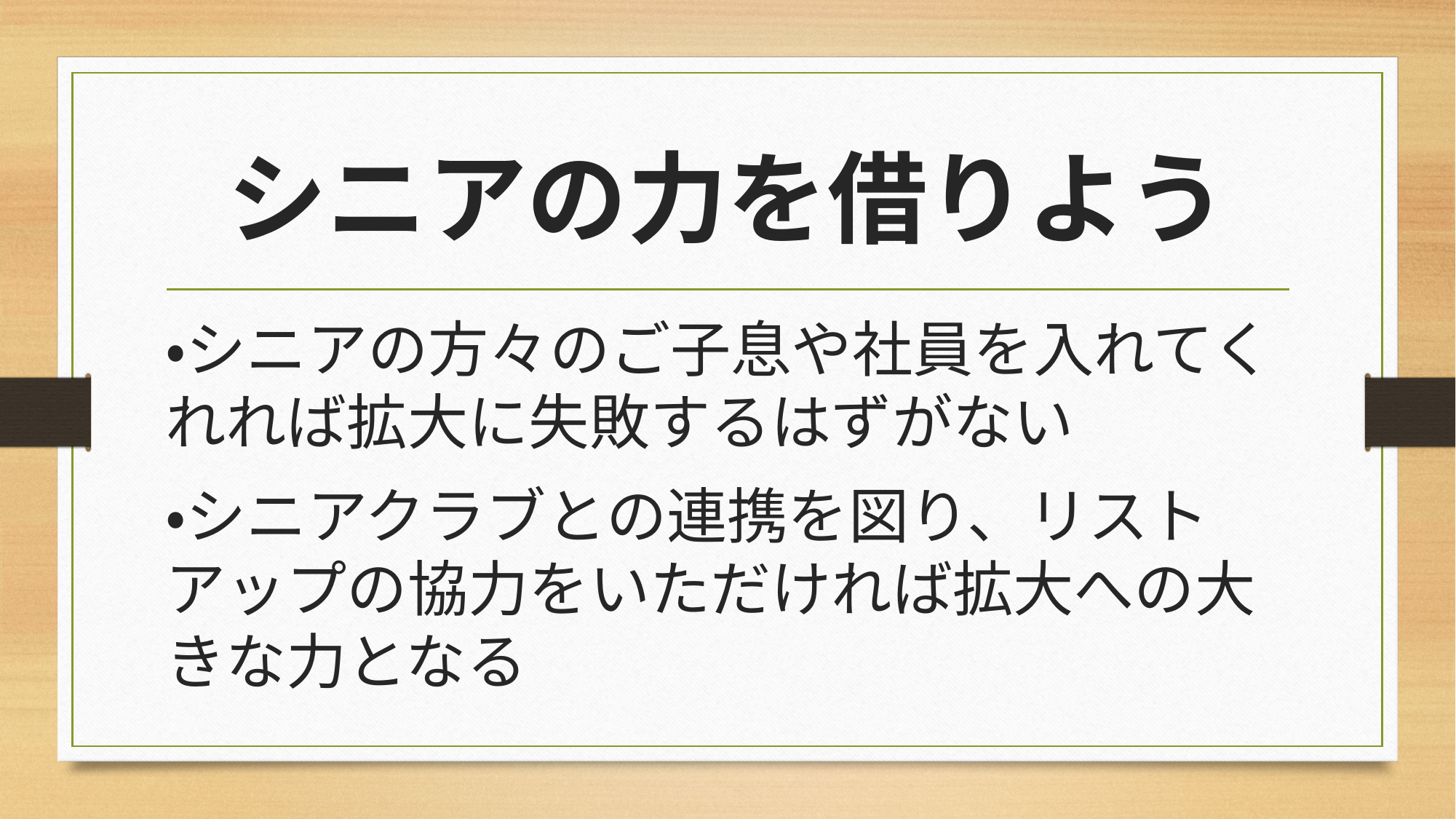

# シニアの力を借りよう
・シニアの方々のご子息や社員を入れてくれれば拡大に失敗するはずがない
・シニアクラブとの連携を図り、リストアップの協力をいただければ拡大への大きな力となる